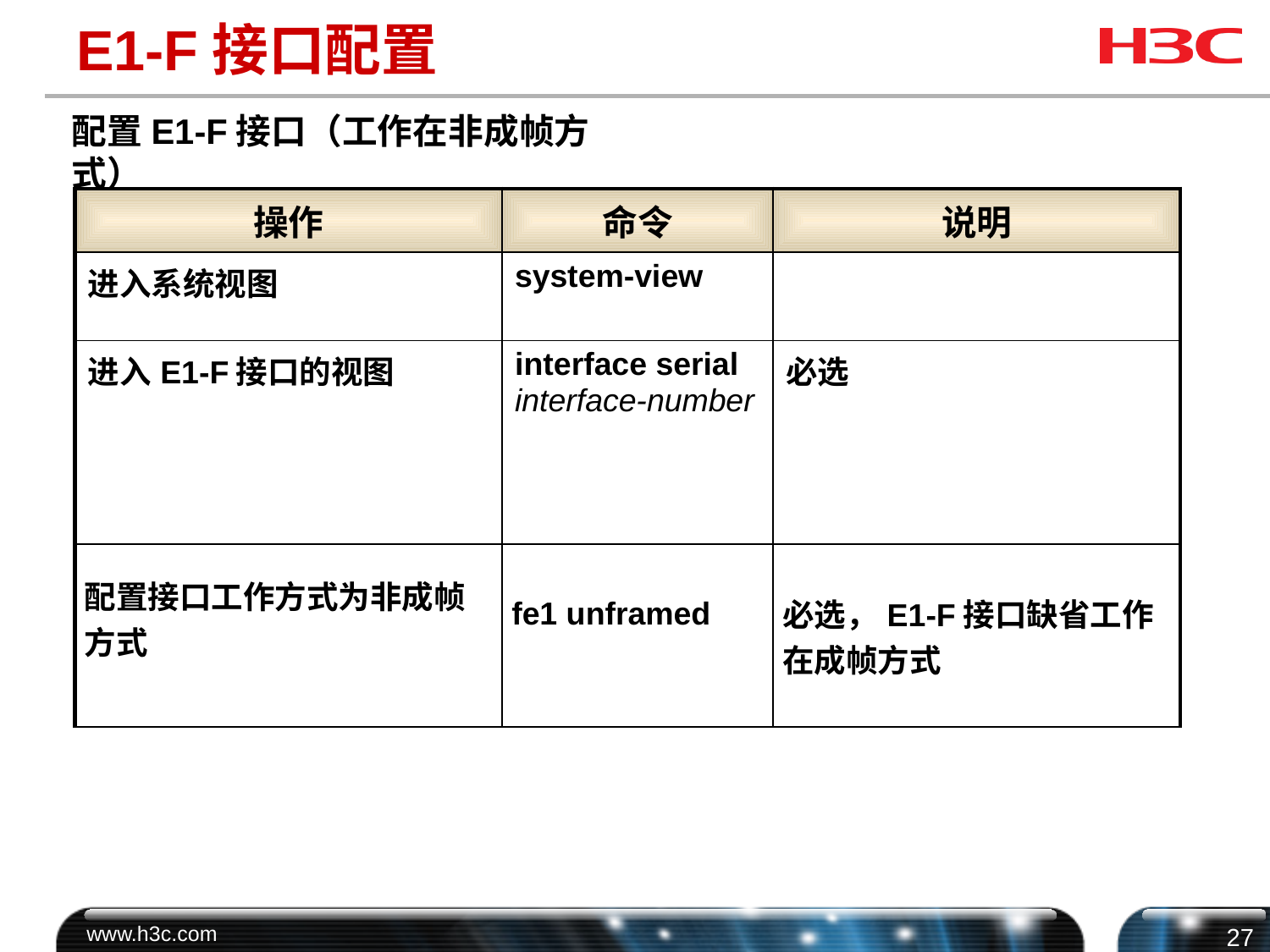

# E1-F接口配置
配置E1-F接口（工作在非成帧方式）
| 操作 | 命令 | 说明 |
| --- | --- | --- |
| 进入系统视图 | system-view |  |
| 进入E1-F接口的视图 | interface serial interface-number | 必选 |
| 配置接口工作方式为非成帧方式 | fe1 unframed | 必选，E1-F接口缺省工作在成帧方式 |